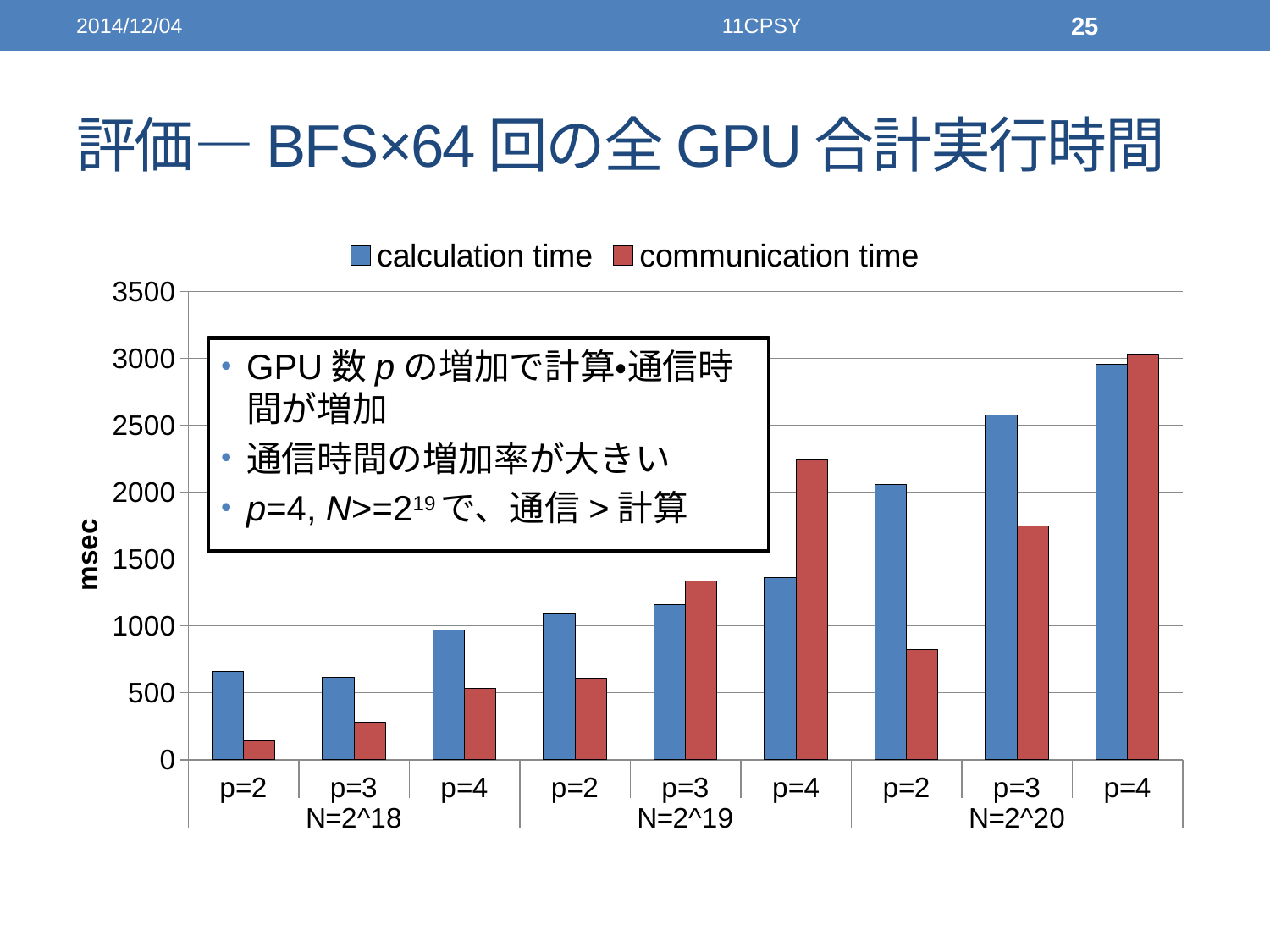

2014/12/04
11CPSY
25
# 評価―BFS×64回の全GPU合計実行時間

### Chart

| Category | calculation time | communication time |
|---|---|---|
| p=2 | 659.6274179999994 | 140.52291 |
| p=3 | 615.17297 | 276.890805 |
| p=4 | 967.2014104877284 | 534.714305 |
| p=2 | 1097.452436 | 610.688259 |
| p=3 | 1159.454 | 1336.154 |
| p=4 | 1362.43 | 2240.607 |
| p=2 | 2054.924 | 821.654 |
| p=3 | 2578.491 | 1750.0 |
| p=4 | 2954.269 | 3030.629 |
GPU数pの増加で計算・通信時間が増加
通信時間の増加率が大きい
p=4, N>=219で、通信>計算